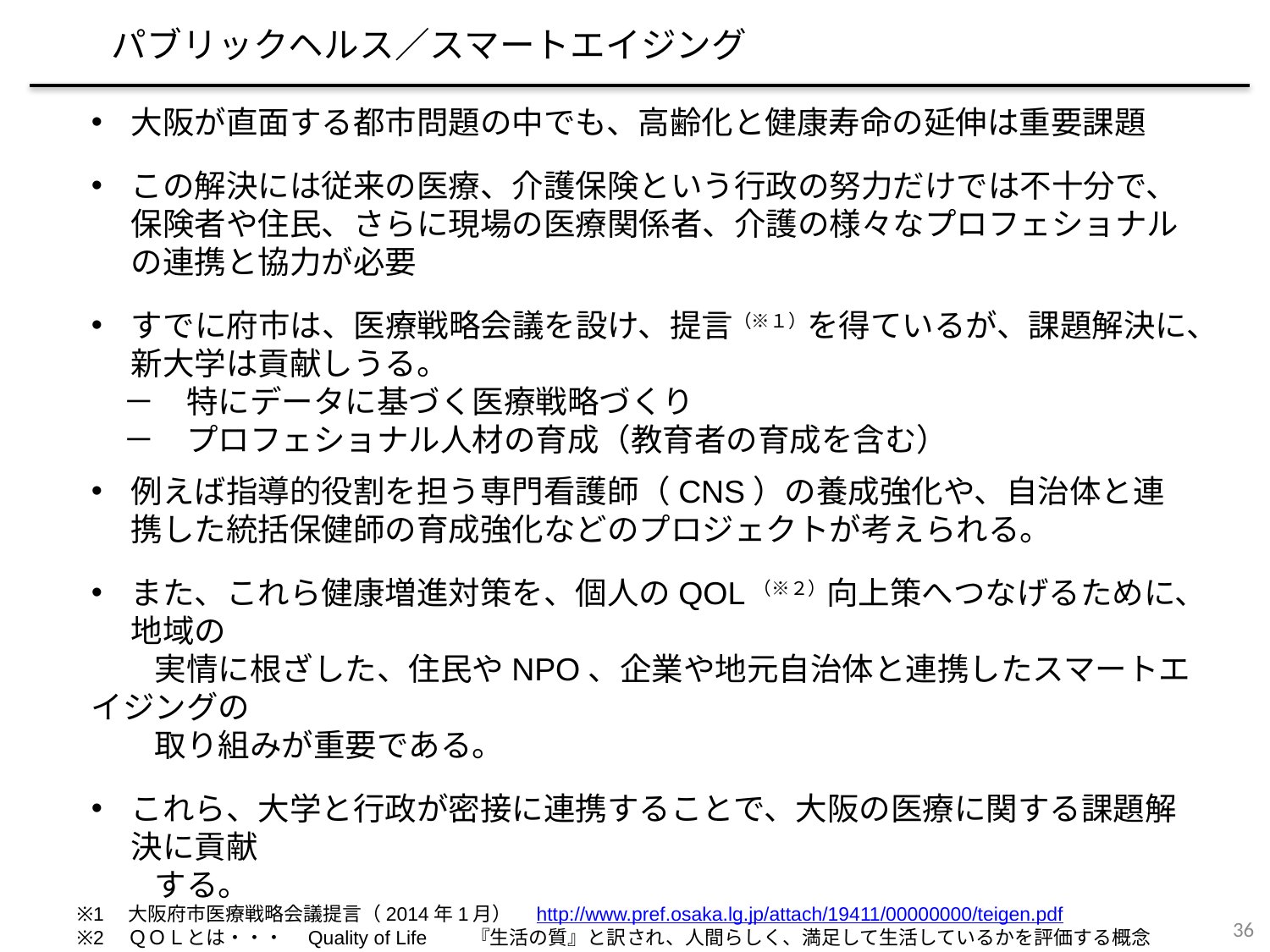

パブリックヘルス／スマートエイジング
大阪が直面する都市問題の中でも、高齢化と健康寿命の延伸は重要課題

この解決には従来の医療、介護保険という行政の努力だけでは不十分で、保険者や住民、さらに現場の医療関係者、介護の様々なプロフェショナルの連携と協力が必要

すでに府市は、医療戦略会議を設け、提言（※１）を得ているが、課題解決に、新大学は貢献しうる。
　－　特にデータに基づく医療戦略づくり
　－　プロフェショナル人材の育成（教育者の育成を含む）
例えば指導的役割を担う専門看護師（CNS）の養成強化や、自治体と連携した統括保健師の育成強化などのプロジェクトが考えられる。

また、これら健康増進対策を、個人のQOL（※２）向上策へつなげるために、地域の
　　実情に根ざした、住民やNPO、企業や地元自治体と連携したスマートエイジングの
　　取り組みが重要である。

これら、大学と行政が密接に連携することで、大阪の医療に関する課題解決に貢献
　　する。
※1　大阪府市医療戦略会議提言（2014年1月）　http://www.pref.osaka.lg.jp/attach/19411/00000000/teigen.pdf
※2　ＱＯＬとは・・・　Quality of Life　　『生活の質』と訳され、人間らしく、満足して生活しているかを評価する概念
36